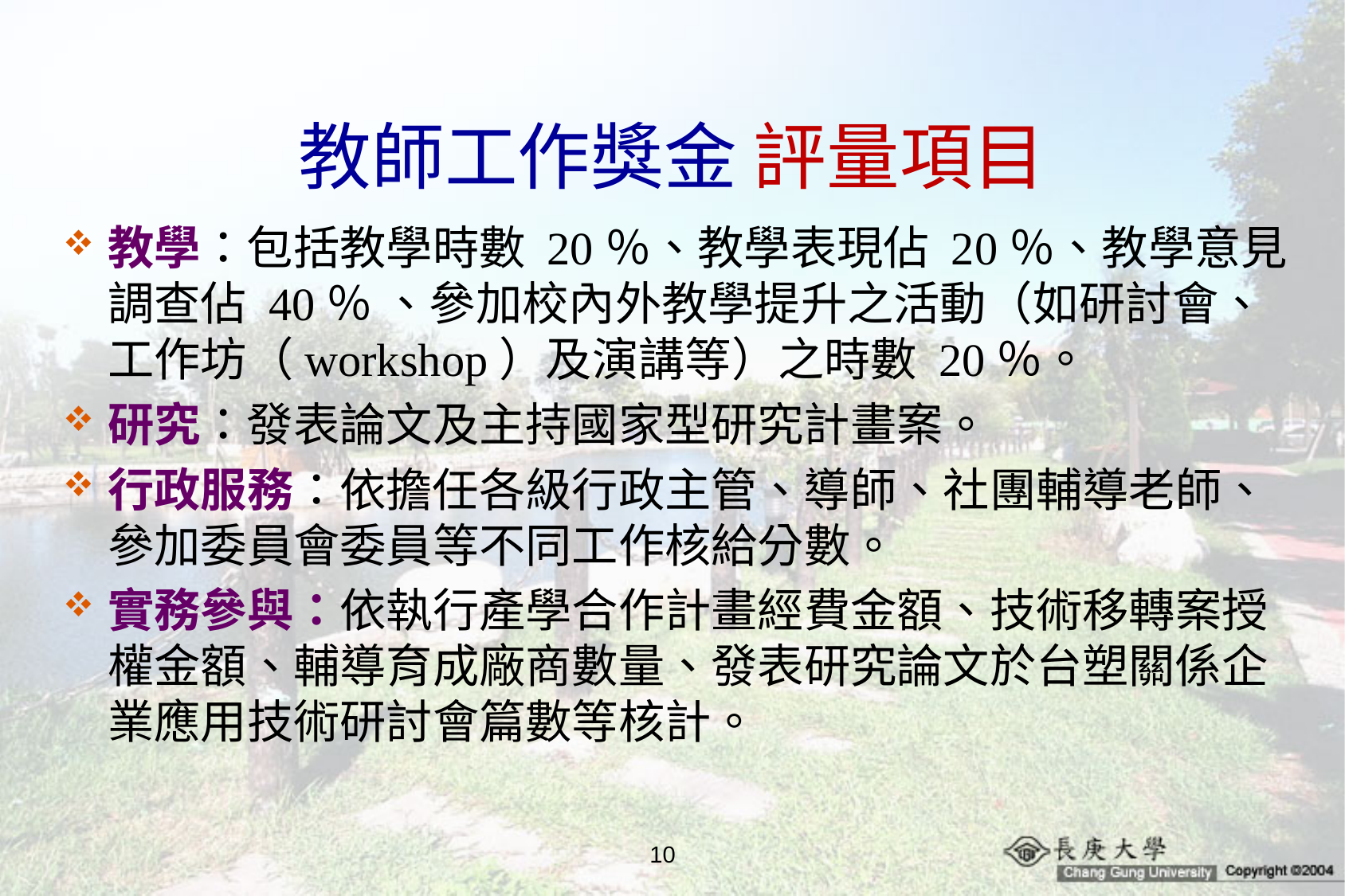

# 教師工作獎金 評量項目
教學：包括教學時數 20％、教學表現佔 20％、教學意見調查佔 40％ 、參加校內外教學提升之活動（如研討會、工作坊（workshop）及演講等）之時數 20％。
研究：發表論文及主持國家型研究計畫案。
行政服務：依擔任各級行政主管、導師、社團輔導老師、參加委員會委員等不同工作核給分數。
實務參與：依執行產學合作計畫經費金額、技術移轉案授權金額、輔導育成廠商數量、發表研究論文於台塑關係企業應用技術研討會篇數等核計。

10